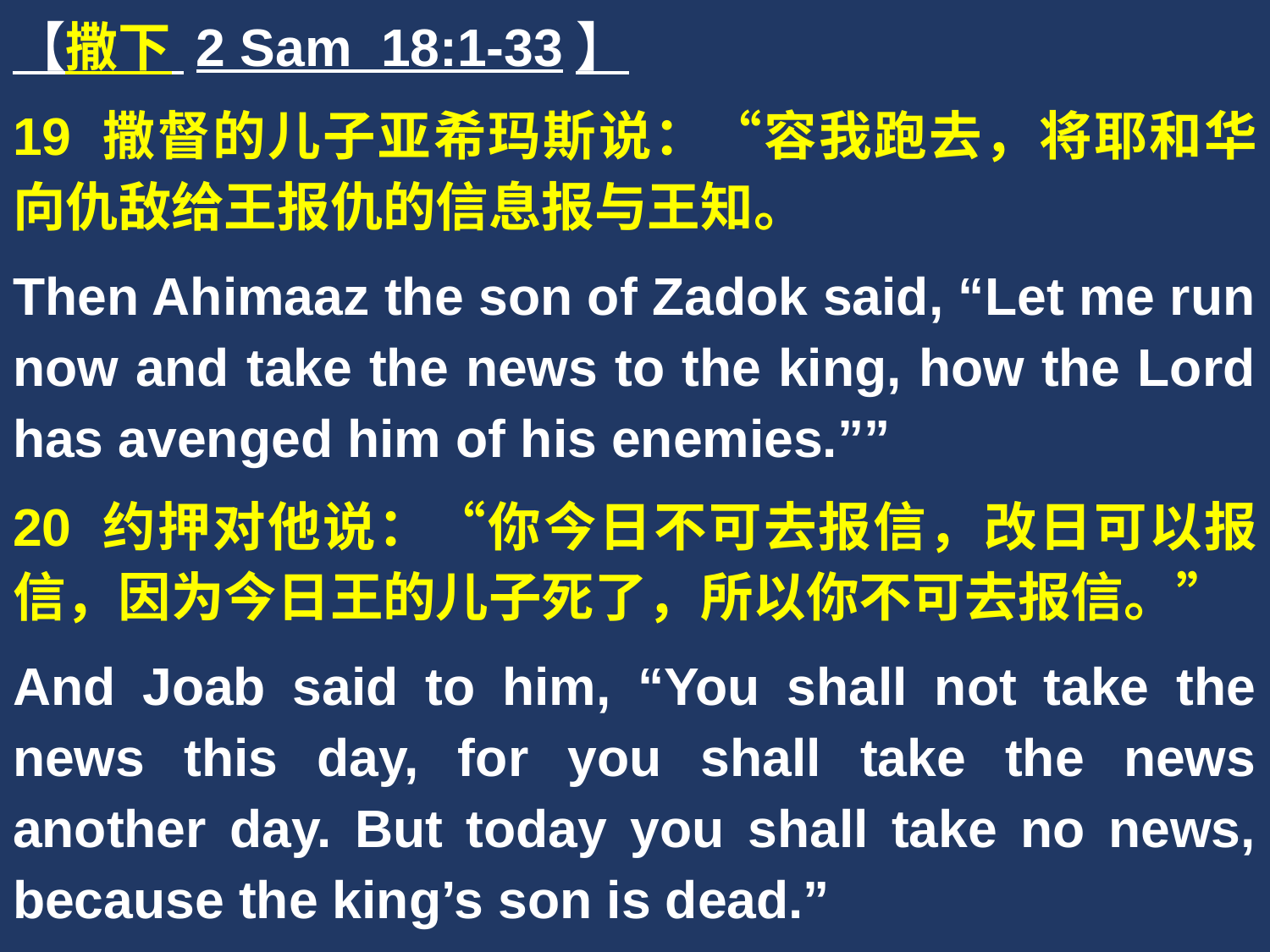

【撒下 2 Sam  18:1-33】
19 撒督的儿子亚希玛斯说：“容我跑去，将耶和华向仇敌给王报仇的信息报与王知。
Then Ahimaaz the son of Zadok said, “Let me run now and take the news to the king, how the Lord has avenged him of his enemies.””
20 约押对他说：“你今日不可去报信，改日可以报信，因为今日王的儿子死了，所以你不可去报信。”
And Joab said to him, “You shall not take the news this day, for you shall take the news another day. But today you shall take no news, because the king’s son is dead.”